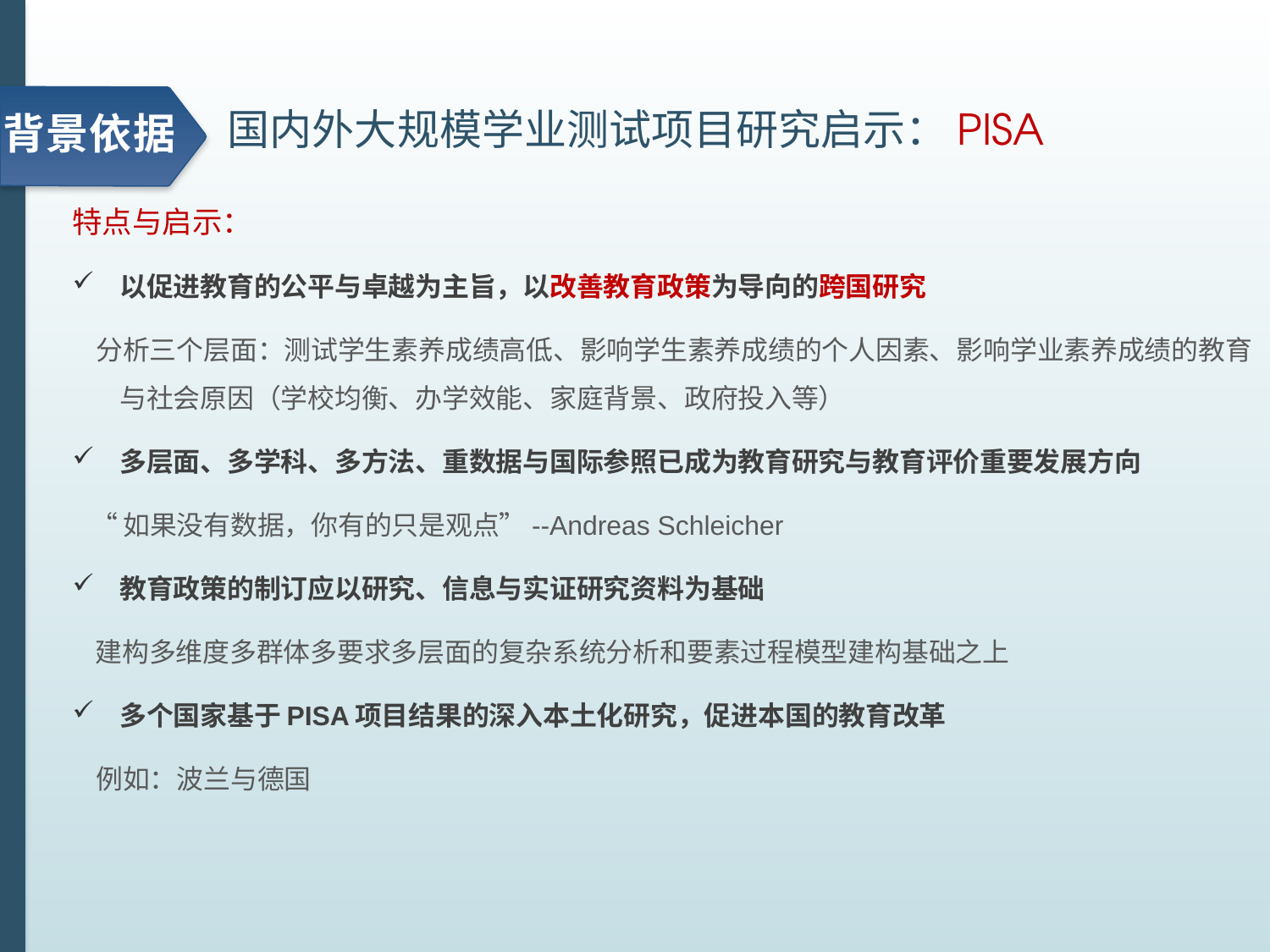

# 国内外大规模学业测试项目研究启示：PISA
背景依据
特点与启示：
以促进教育的公平与卓越为主旨，以改善教育政策为导向的跨国研究
   分析三个层面：测试学生素养成绩高低、影响学生素养成绩的个人因素、影响学业素养成绩的教育与社会原因（学校均衡、办学效能、家庭背景、政府投入等）
多层面、多学科、多方法、重数据与国际参照已成为教育研究与教育评价重要发展方向
   “如果没有数据，你有的只是观点”--Andreas Schleicher
教育政策的制订应以研究、信息与实证研究资料为基础
   建构多维度多群体多要求多层面的复杂系统分析和要素过程模型建构基础之上
多个国家基于PISA项目结果的深入本土化研究，促进本国的教育改革
   例如：波兰与德国